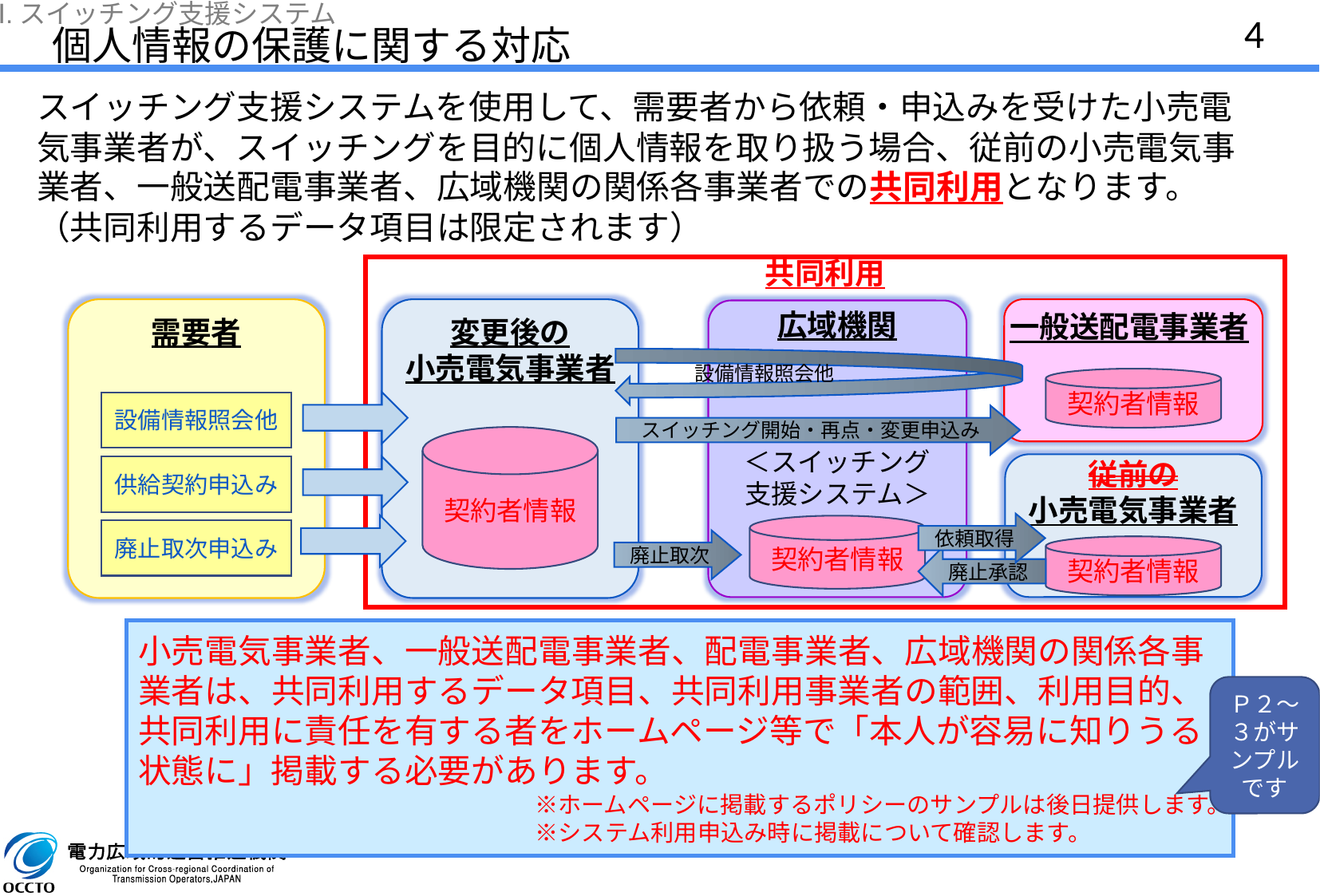

Ⅰ.スイッチング支援システム
# 個人情報の保護に関する対応
スイッチング支援システムを使用して、需要者から依頼・申込みを受けた小売電気事業者が、スイッチングを目的に個人情報を取り扱う場合、従前の小売電気事業者、一般送配電事業者、広域機関の関係各事業者での共同利用となります。（共同利用するデータ項目は限定されます）
共同利用

広域機関

一般送配電事業者
需要者
変更後の
小売電気事業者

設備情報照会他
契約者情報

設備情報照会他
スイッチング開始・再点・変更申込み
契約者情報
＜スイッチング
支援システム＞
従前の
小売電気事業者

供給契約申込み
依頼取得

契約者情報
廃止取次申込み
廃止取次
契約者情報
廃止承認
小売電気事業者、一般送配電事業者、配電事業者、広域機関の関係各事業者は、共同利用するデータ項目、共同利用事業者の範囲、利用目的、共同利用に責任を有する者をホームページ等で「本人が容易に知りうる状態に」掲載する必要があります。
　　　　　　　　　　　　　　　　　※ホームページに掲載するポリシーのサンプルは後日提供します。
　　　　　　　　　　　　　　　　　※システム利用申込み時に掲載について確認します。
Ｐ２～３がサンプルです